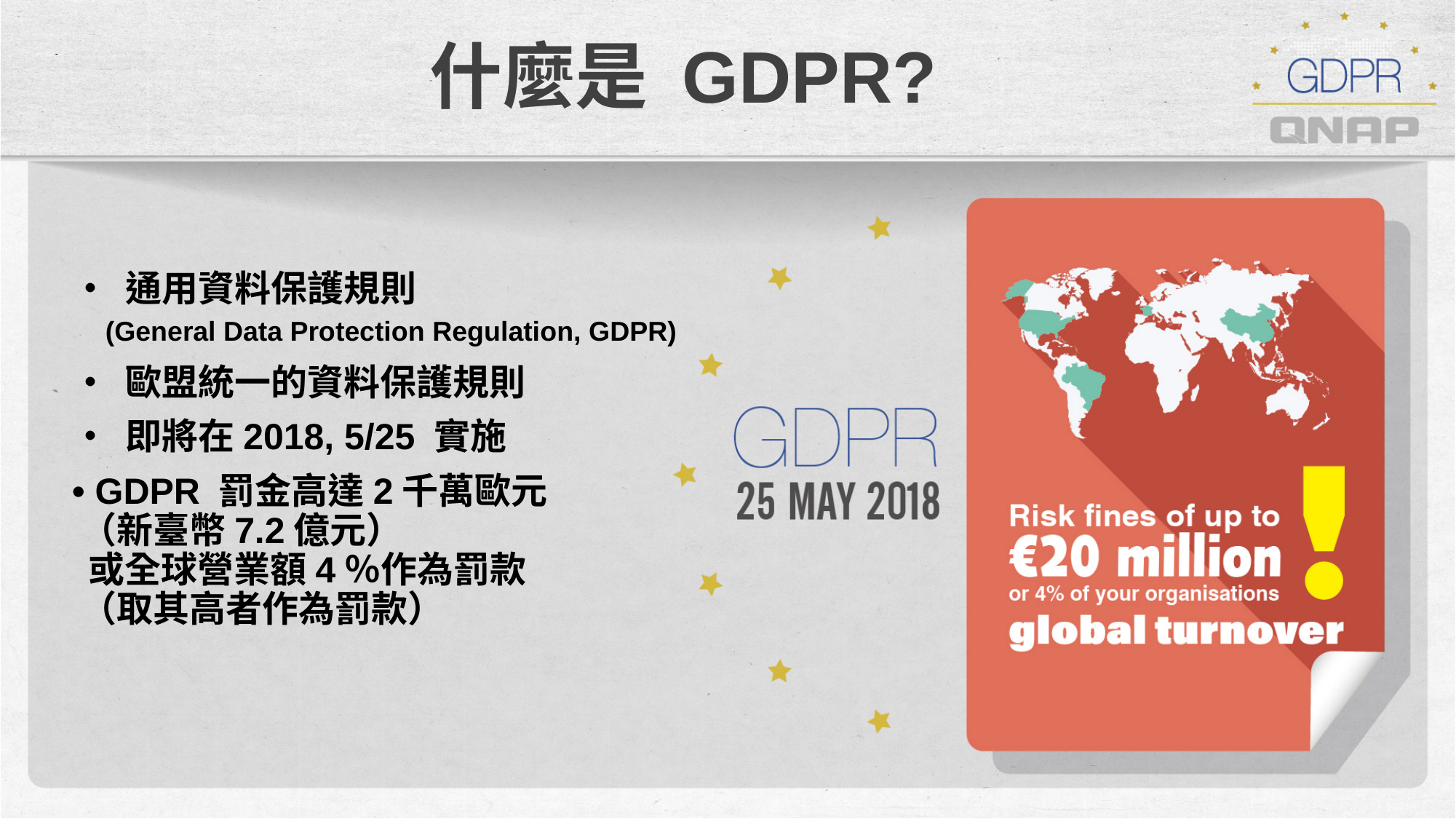

# 什麼是 GDPR?
• 通用資料保護規則
   (General Data Protection Regulation, GDPR)
• 歐盟統一的資料保護規則
• 即將在2018, 5/25 實施
• GDPR 罰金高達2千萬歐元
 （新臺幣7.2億元）
  或全球營業額4％作為罰款
 （取其高者作為罰款）